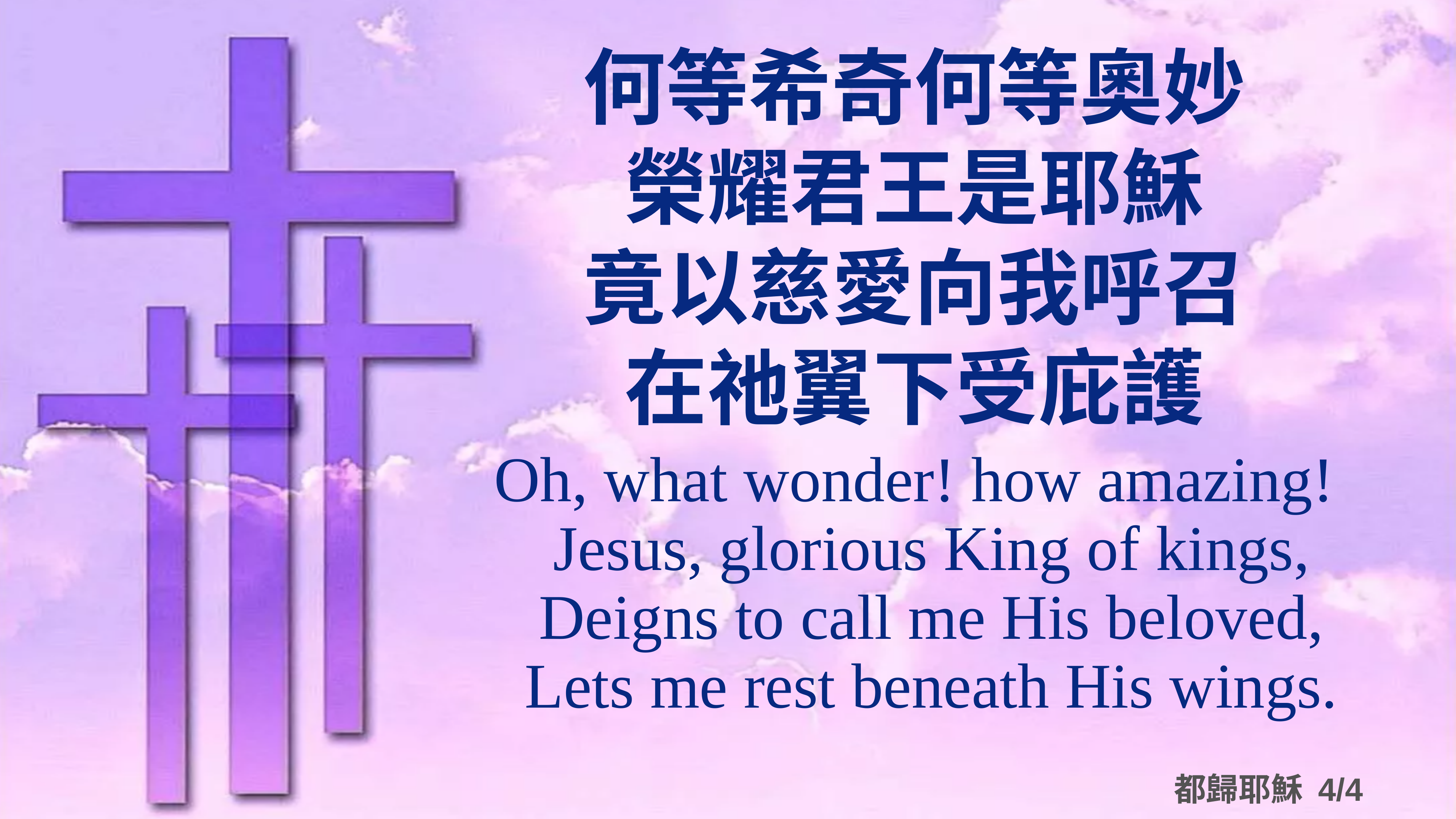

何等希奇何等奧妙
榮耀君王是耶穌
竟以慈愛向我呼召
在祂翼下受庇護
Oh, what wonder! how amazing!
Jesus, glorious King of kings,
Deigns to call me His beloved,
Lets me rest beneath His wings.
都歸耶穌 4/4